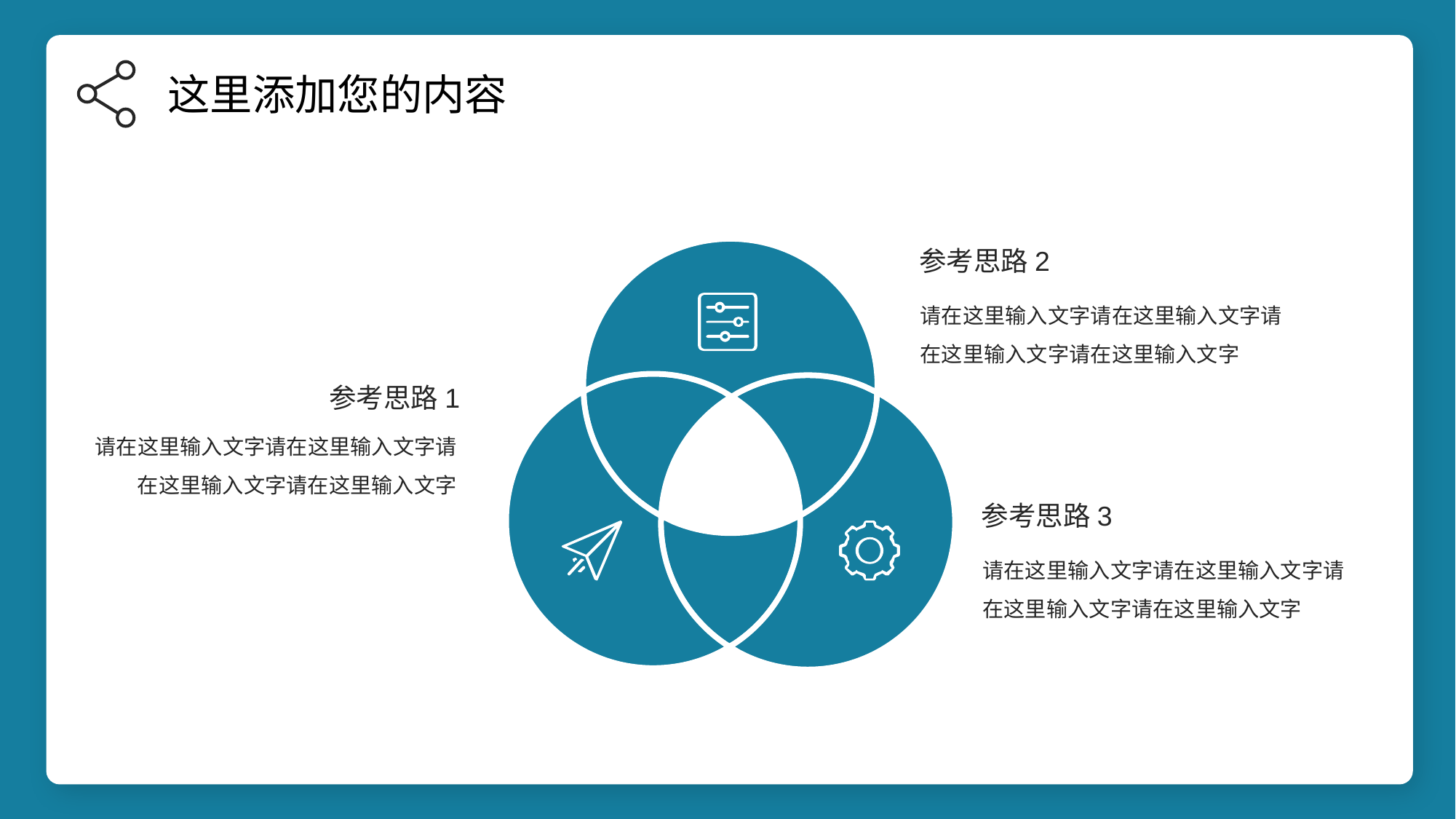

这里添加您的内容

参考思路2
请在这里输入文字请在这里输入文字请在这里输入文字请在这里输入文字

参考思路1

请在这里输入文字请在这里输入文字请在这里输入文字请在这里输入文字

参考思路3

请在这里输入文字请在这里输入文字请在这里输入文字请在这里输入文字